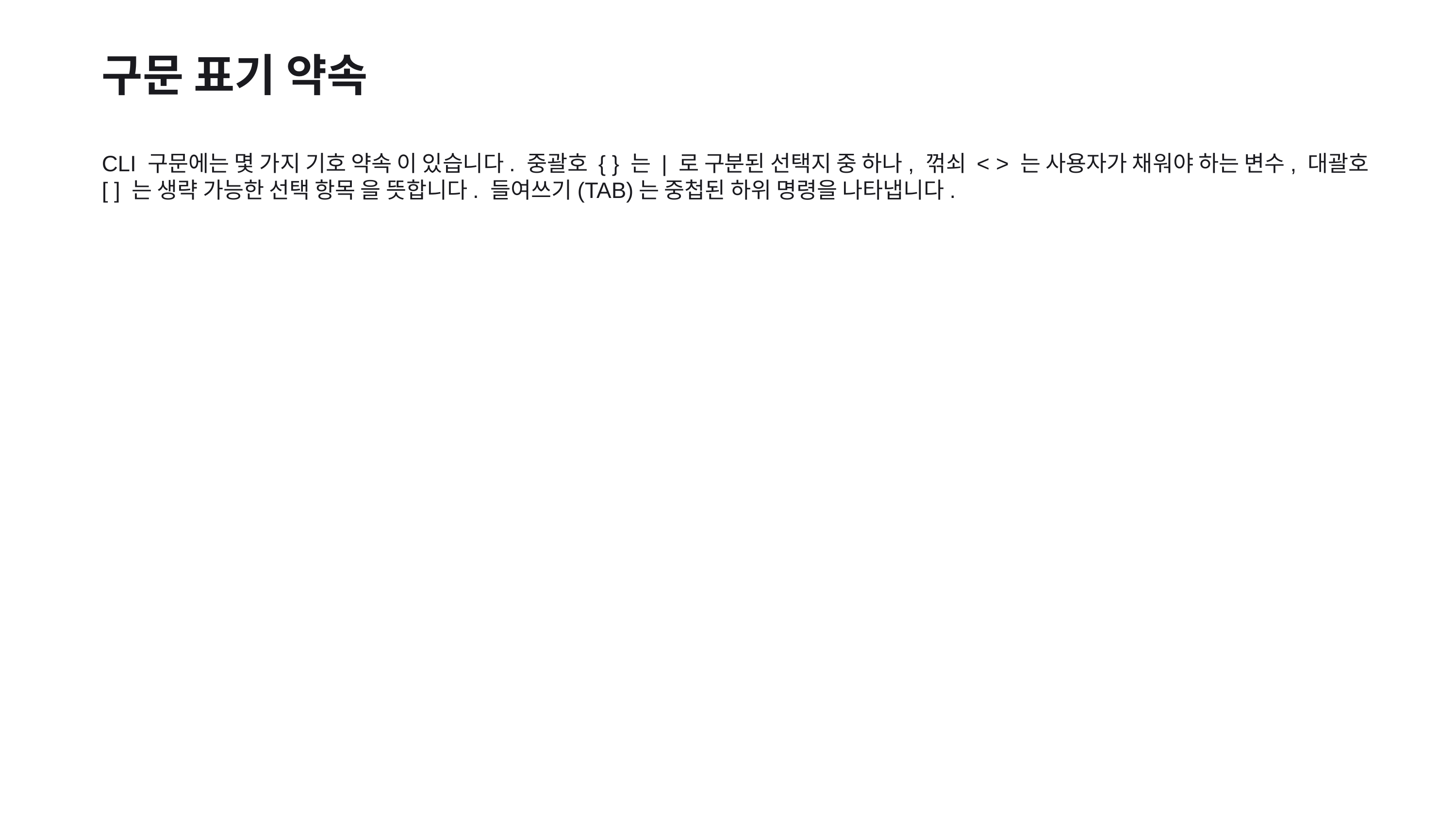

구문 표기 약속
CLI 구문에는 몇 가지 기호 약속 이 있습니다. 중괄호 { } 는 | 로 구분된 선택지 중 하나, 꺾쇠 < > 는 사용자가 채워야 하는 변수, 대괄호 [ ] 는 생략 가능한 선택 항목 을 뜻합니다. 들여쓰기(TAB)는 중첩된 하위 명령을 나타냅니다.